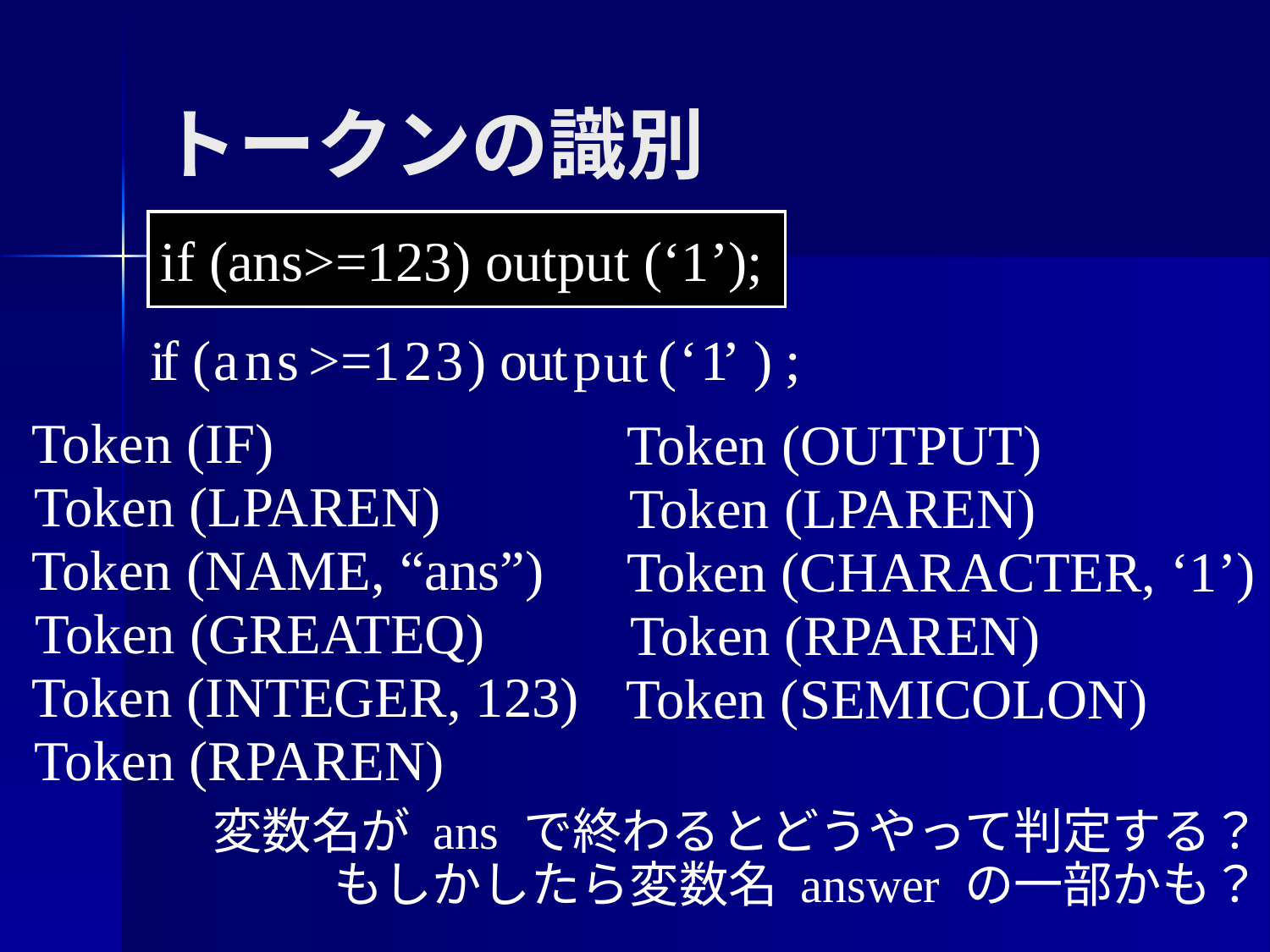

# トークンの識別
if (ans>=123) output (‘1’);
i
f
(
a
n
s
>
=
1
2
3
)
o
u
t
p
(
‘
1
’
)
;
t
u
Token (IF)
Token (OUTPUT)
Token (LPAREN)
Token (LPAREN)
Token (NAME, “ans”)
Token (CHARACTER, ‘1’)
Token (GREATEQ)
Token (RPAREN)
Token (INTEGER, 123)
Token (SEMICOLON)
Token (RPAREN)
変数名が ans で終わるとどうやって判定する？
もしかしたら変数名 answer の一部かも？